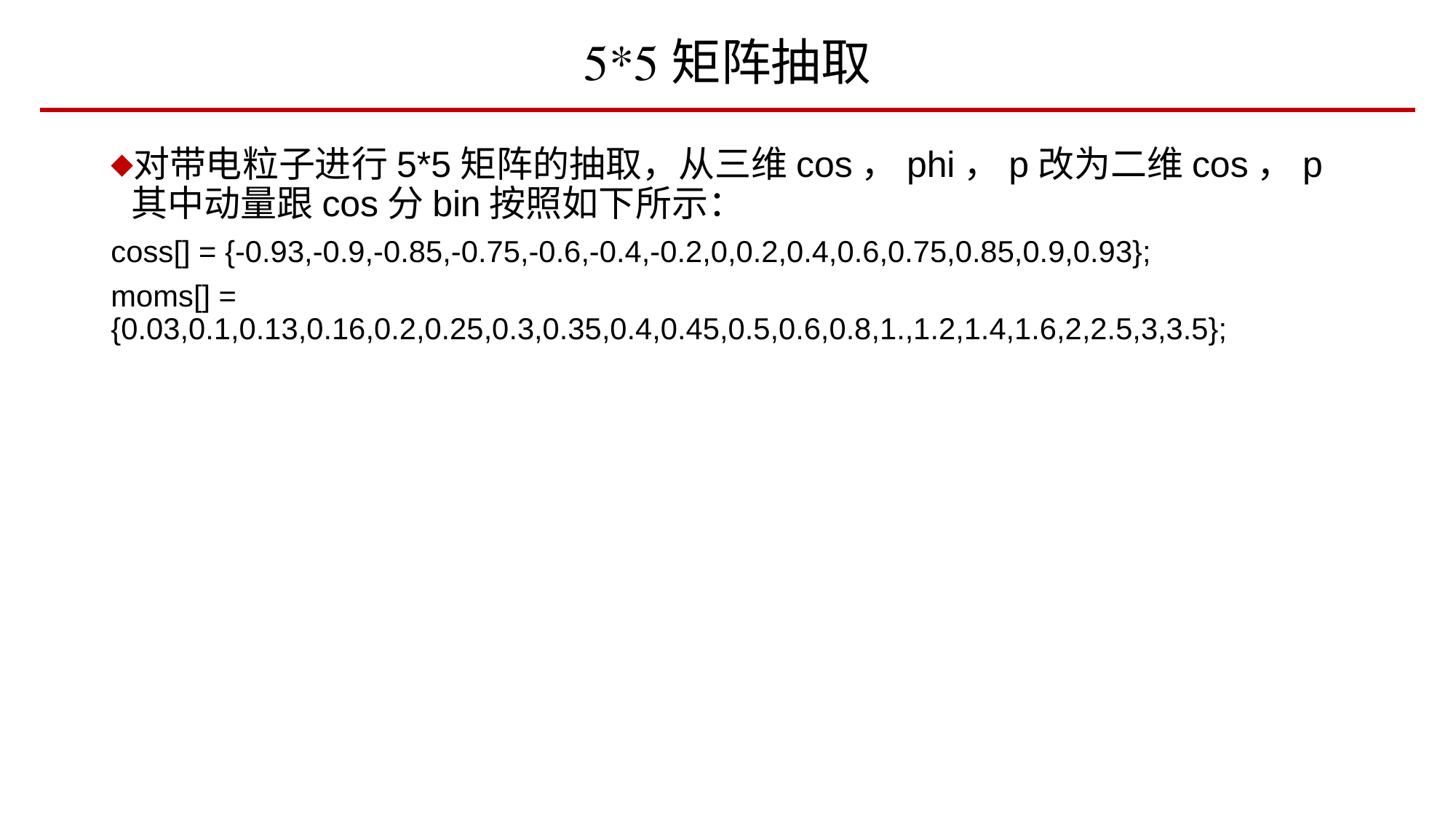

# 5*5矩阵抽取
对带电粒子进行5*5矩阵的抽取，从三维cos，phi，p改为二维cos，p其中动量跟cos分bin按照如下所示：
coss[] = {-0.93,-0.9,-0.85,-0.75,-0.6,-0.4,-0.2,0,0.2,0.4,0.6,0.75,0.85,0.9,0.93};
moms[] = {0.03,0.1,0.13,0.16,0.2,0.25,0.3,0.35,0.4,0.45,0.5,0.6,0.8,1.,1.2,1.4,1.6,2,2.5,3,3.5};

5